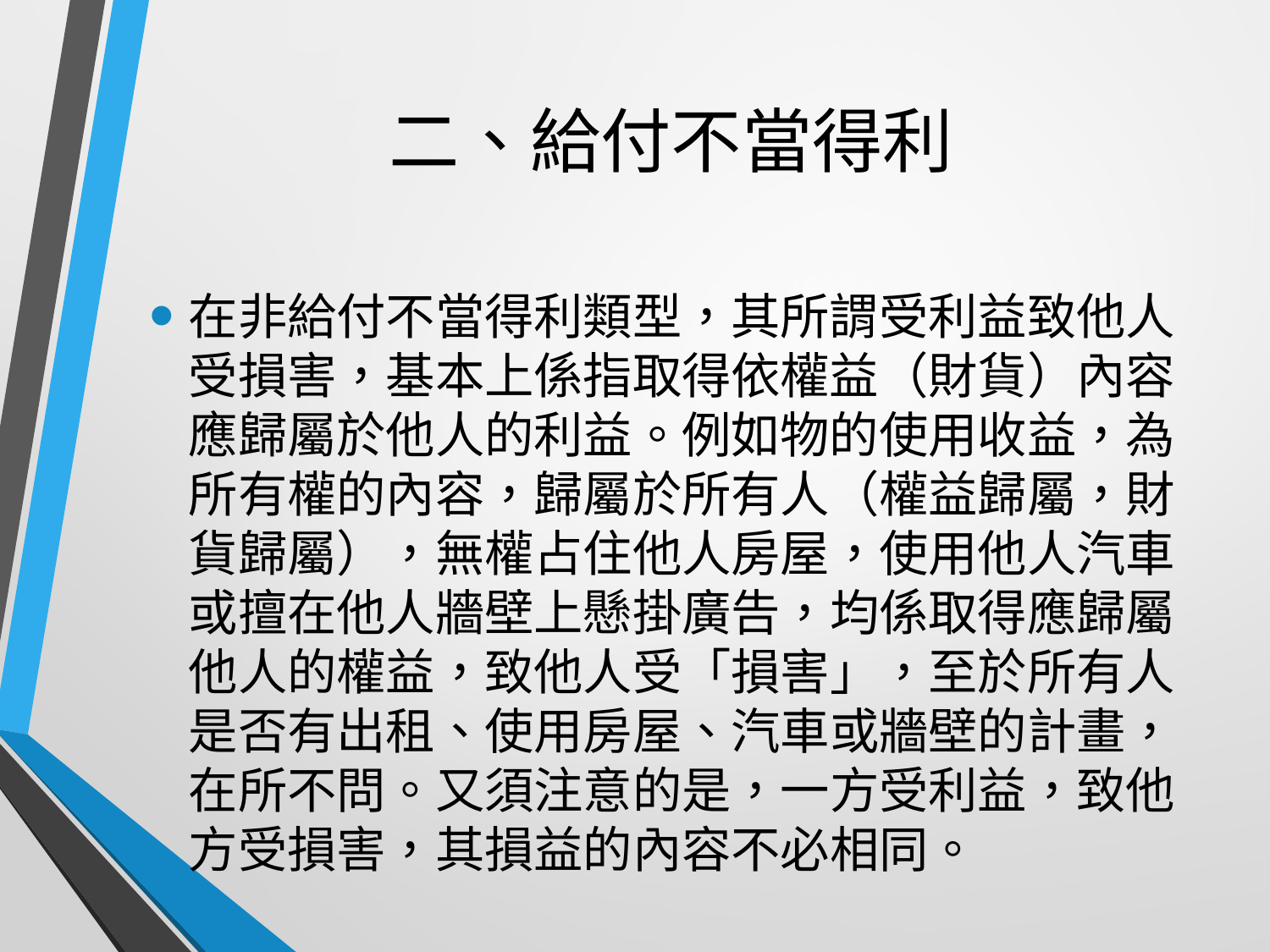

# 二、給付不當得利
在非給付不當得利類型，其所謂受利益致他人受損害，基本上係指取得依權益（財貨）內容應歸屬於他人的利益。例如物的使用收益，為所有權的內容，歸屬於所有人（權益歸屬，財貨歸屬），無權占住他人房屋，使用他人汽車或擅在他人牆壁上懸掛廣告，均係取得應歸屬他人的權益，致他人受「損害」，至於所有人是否有出租、使用房屋、汽車或牆壁的計畫，在所不問。又須注意的是，一方受利益，致他方受損害，其損益的內容不必相同。